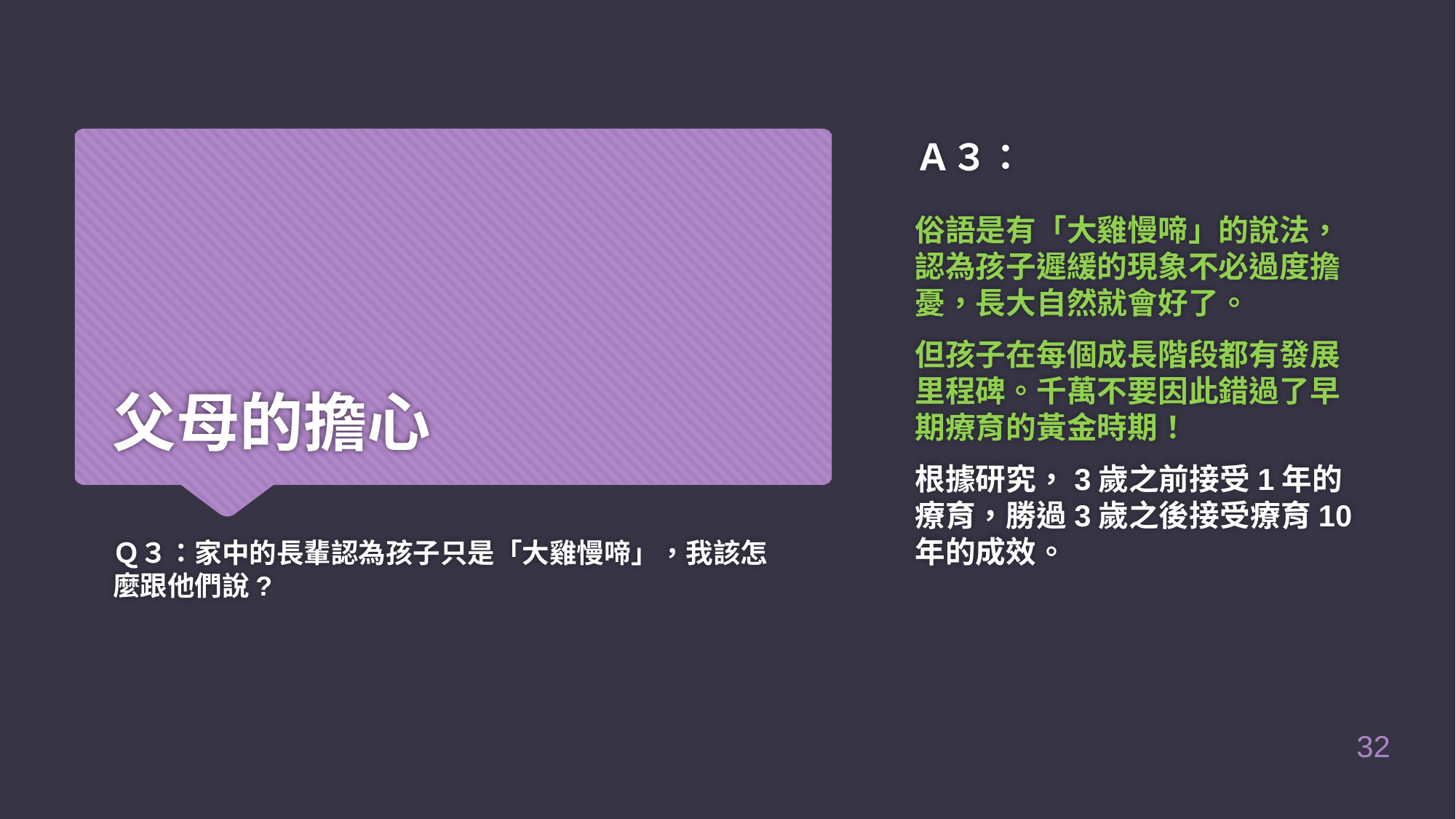

Ａ３：
俗語是有「大雞慢啼」的說法，認為孩子遲緩的現象不必過度擔憂，長大自然就會好了。
但孩子在每個成長階段都有發展里程碑。千萬不要因此錯過了早期療育的黃金時期！
根據研究，3歲之前接受1年的療育，勝過3歲之後接受療育10年的成效。
# 父母的擔心
Ｑ３：家中的長輩認為孩子只是「大雞慢啼」，我該怎麼跟他們說?
32